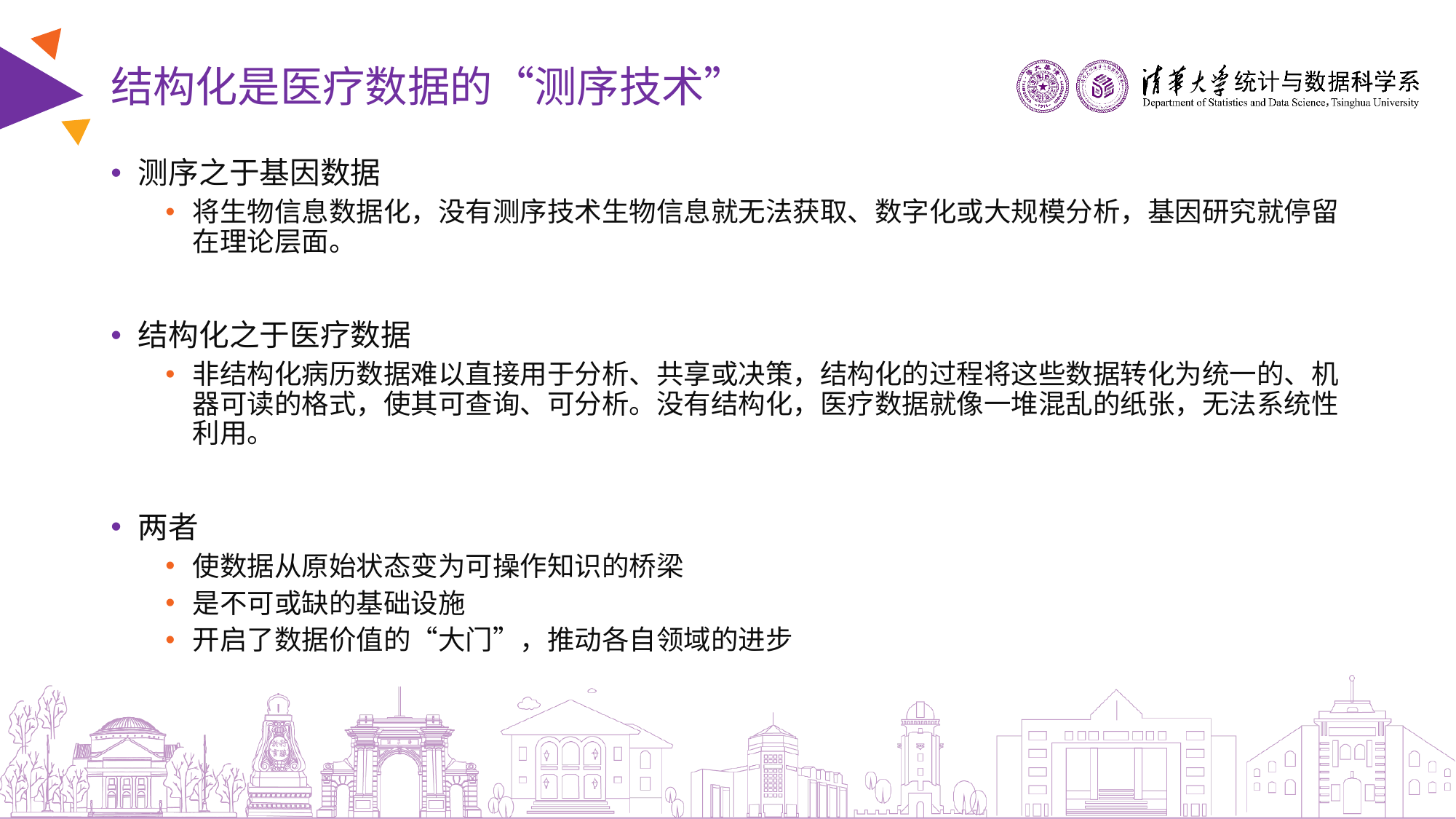

# 结构化是医疗数据的“测序技术”
测序之于基因数据
将生物信息数据化，没有测序技术生物信息就无法获取、数字化或大规模分析，基因研究就停留在理论层面。

结构化之于医疗数据
非结构化病历数据难以直接用于分析、共享或决策，结构化的过程将这些数据转化为统一的、机器可读的格式，使其可查询、可分析。没有结构化，医疗数据就像一堆混乱的纸张，无法系统性利用。

两者
使数据从原始状态变为可操作知识的桥梁
是不可或缺的基础设施
开启了数据价值的“大门”，推动各自领域的进步